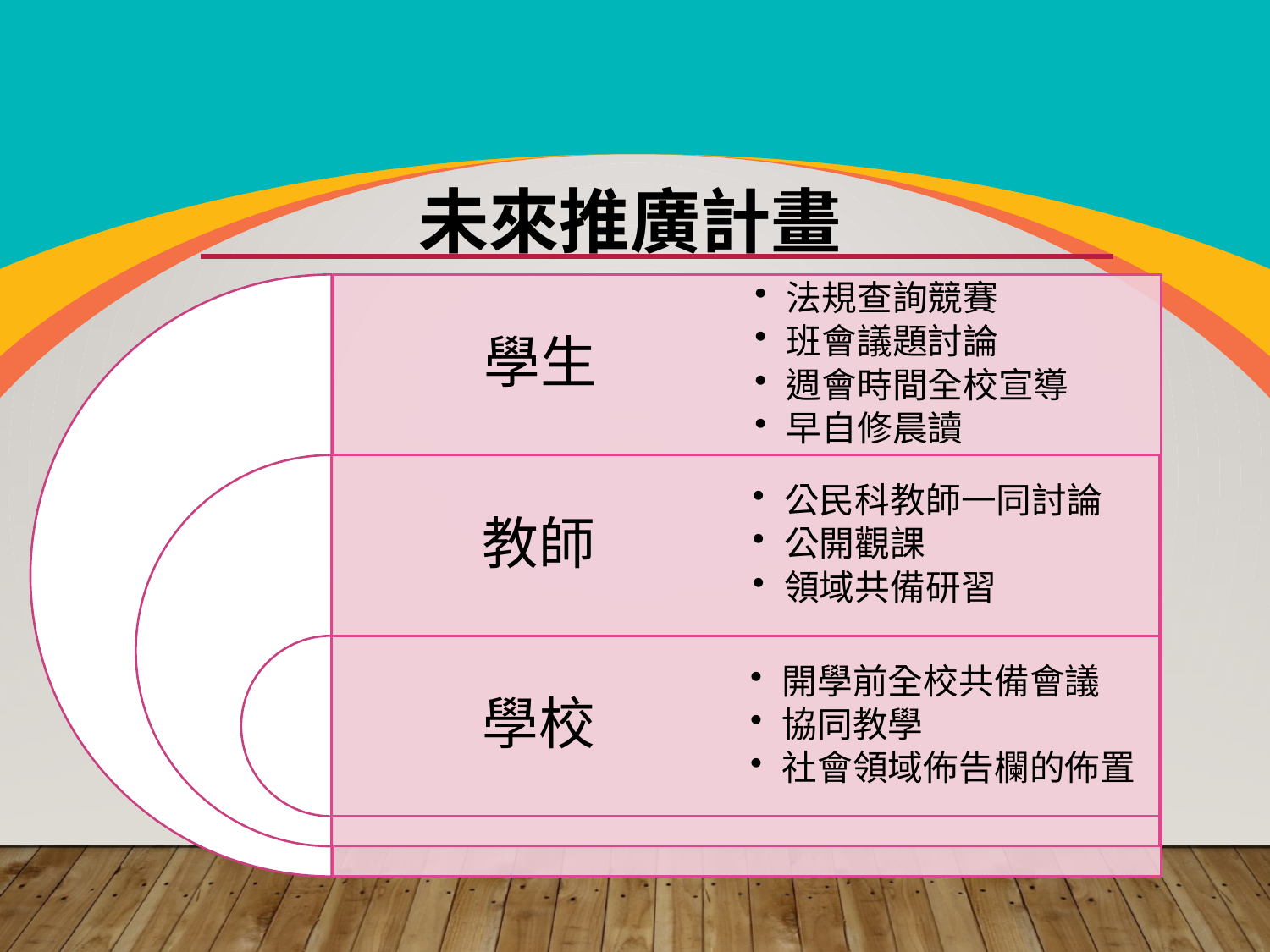

# 未來推廣計畫
學生
教師
學校
法規查詢競賽
班會議題討論
週會時間全校宣導
早自修晨讀
公民科教師一同討論
公開觀課
領域共備研習
開學前全校共備會議
協同教學
社會領域佈告欄的佈置